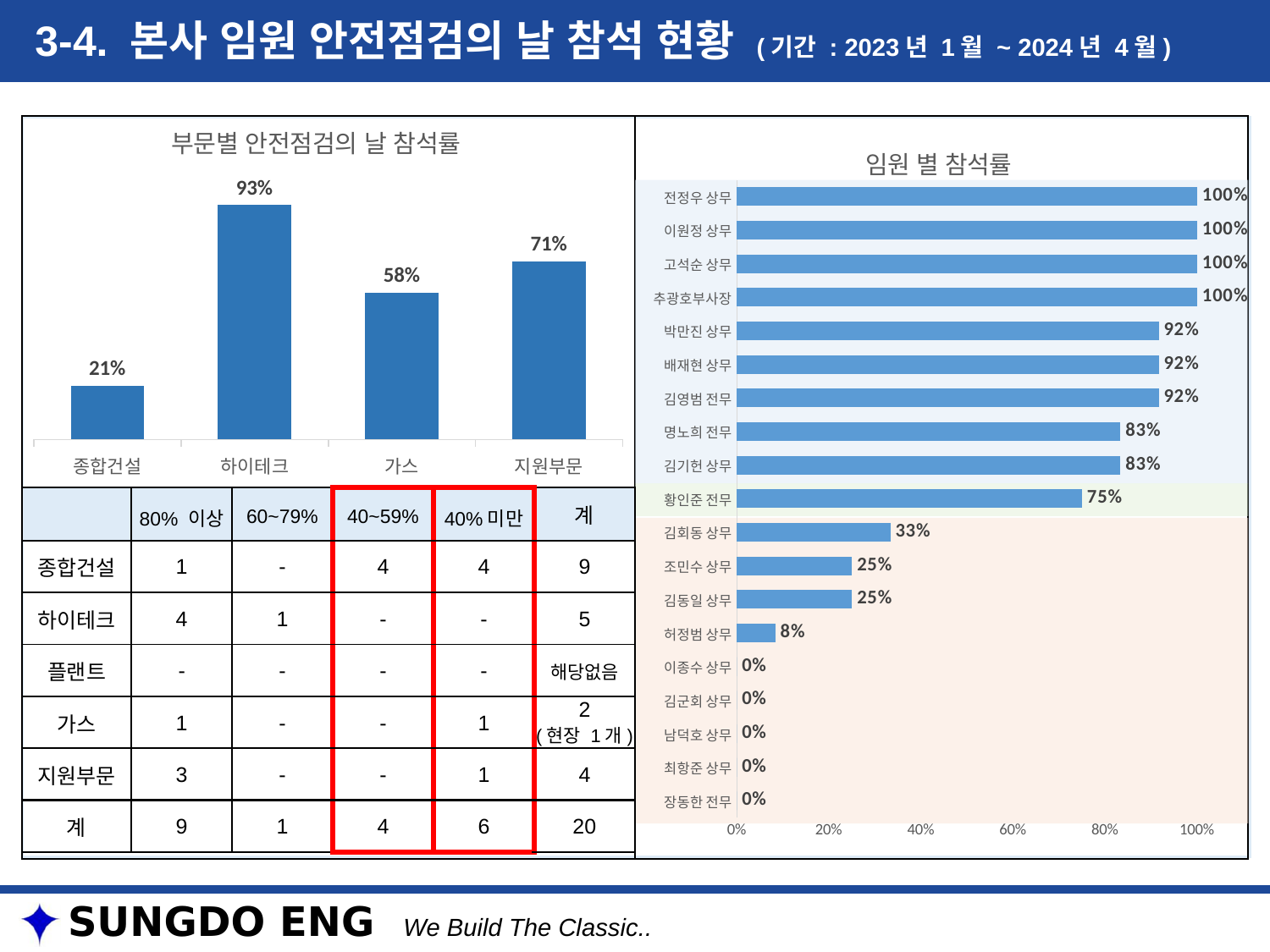

3-4. 본사 임원 안전점검의 날 참석 현황 (기간 : 2023년 1월 ~ 2024년 4월)

### Chart: 부문별 안전점검의 날 참석률

| Category | 참석률 |
|---|---|
| 종합건설 | 0.21296296296296297 |
| 하이테크 | 0.9333333333333333 |
| 가스 | 0.5833333333333334 |
| 지원부문 | 0.7083333333333334 |
|  |  |
| --- | --- |

### Chart: 임원 별 참석률

| Category | 참석률 |
|---|---|
| 장동한 전무 | 0.0 |
| 최항준 상무 | 0.0 |
| 남덕호 상무 | 0.0 |
| 김군회 상무 | 0.0 |
| 이종수 상무 | 0.0 |
| 허정범 상무 | 0.08333333333333333 |
| 김동일 상무 | 0.25 |
| 조민수 상무 | 0.25 |
| 김회동 상무 | 0.3333333333333333 |
| 황인준 전무 | 0.75 |
| 김기헌 상무 | 0.8333333333333334 |
| 명노희 전무 | 0.8333333333333334 |
| 김영범 전무 | 0.9166666666666666 |
| 배재현 상무 | 0.9166666666666666 |
| 박만진 상무 | 0.9166666666666666 |
| 추광호부사장 | 1.0 |
| 고석순 상무 | 1.0 |
| 이원정 상무 | 1.0 |
| 전정우 상무 | 1.0 |

|  | 80% 이상 | 60~79% | 40~59% | 40%미만 | 계 |
| --- | --- | --- | --- | --- | --- |
| 종합건설 | 1 | - | 4 | 4 | 9 |
| 하이테크 | 4 | 1 | - | - | 5 |
| 플랜트 | - | - | - | - | 해당없음 |
| 가스 | 1 | - | - | 1 | 2 (현장 1개) |
| 지원부문 | 3 | - | - | 1 | 4 |
| 계 | 9 | 1 | 4 | 6 | 20 |